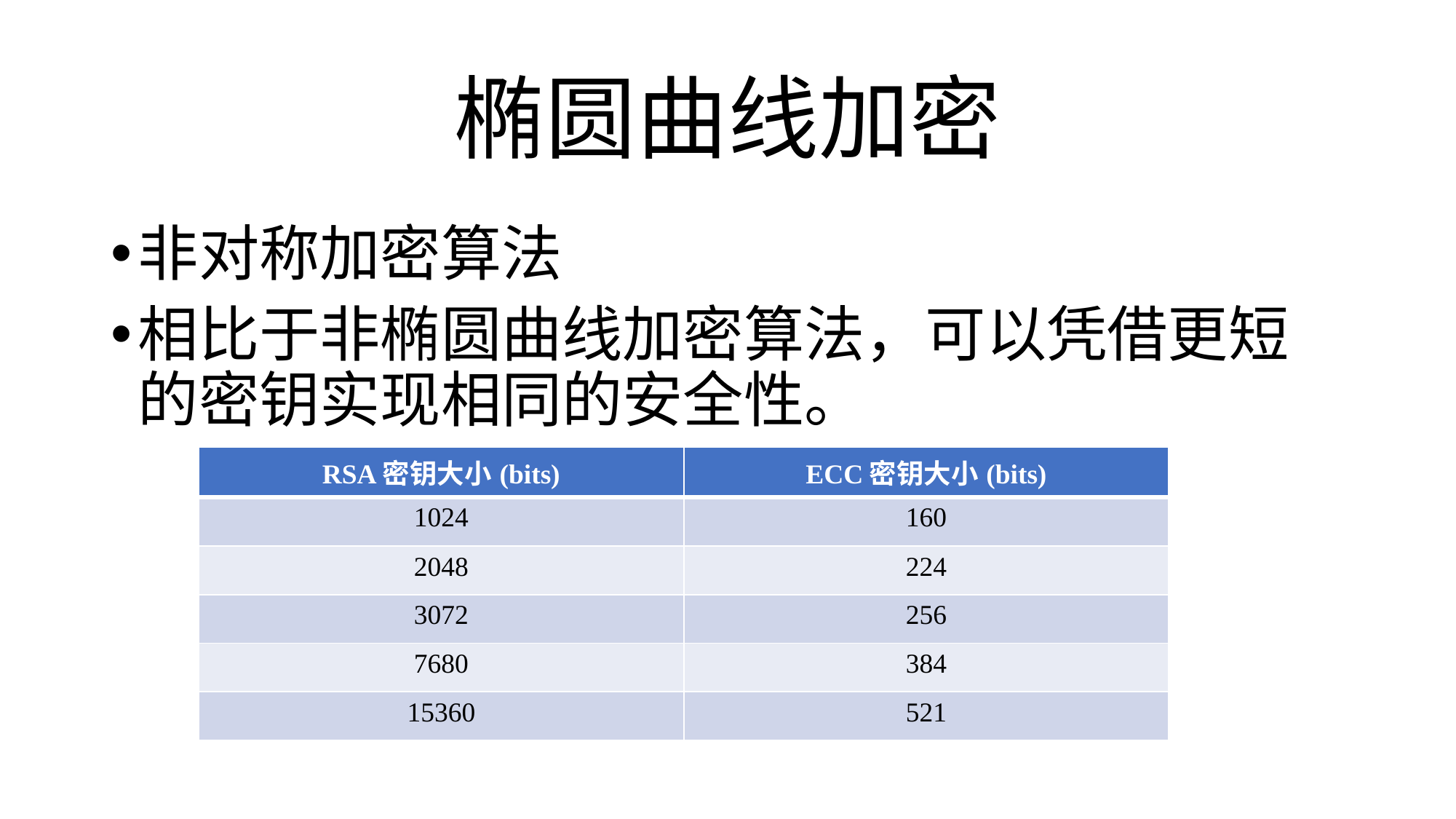

# 椭圆曲线加密
非对称加密算法
相比于非椭圆曲线加密算法，可以凭借更短的密钥实现相同的安全性。

| RSA密钥大小(bits) | ECC密钥大小(bits) |
| --- | --- |
| 1024 | 160 |
| 2048 | 224 |
| 3072 | 256 |
| 7680 | 384 |
| 15360 | 521 |